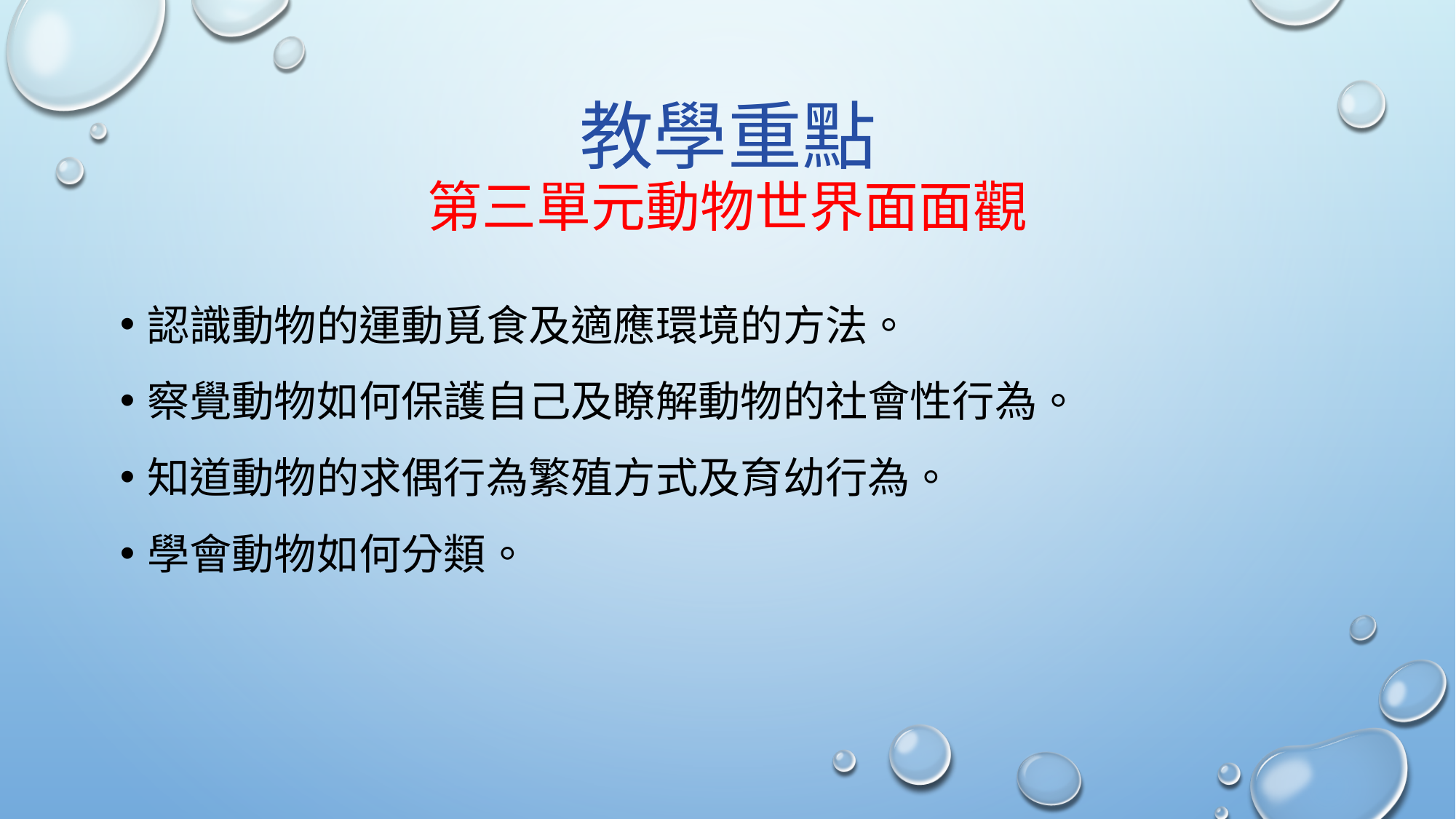

# 教學重點 第三單元動物世界面面觀
認識動物的運動覓食及適應環境的方法。
察覺動物如何保護自己及瞭解動物的社會性行為。
知道動物的求偶行為繁殖方式及育幼行為。
學會動物如何分類。